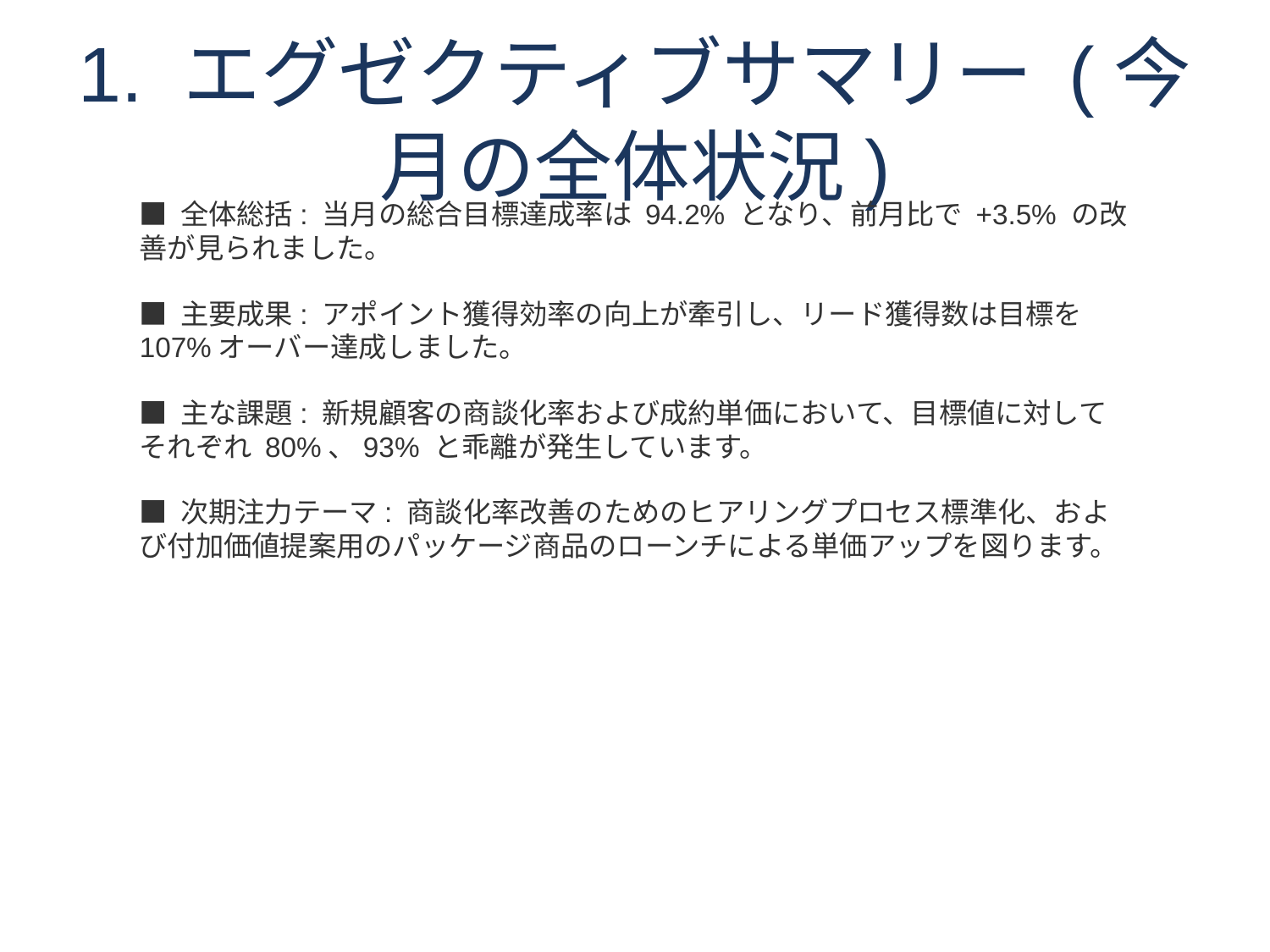

# 1. エグゼクティブサマリー (今月の全体状況)
■ 全体総括: 当月の総合目標達成率は 94.2% となり、前月比で +3.5% の改善が見られました。
■ 主要成果: アポイント獲得効率の向上が牽引し、リード獲得数は目標を107%オーバー達成しました。
■ 主な課題: 新規顧客の商談化率および成約単価において、目標値に対してそれぞれ 80%、93% と乖離が発生しています。
■ 次期注力テーマ: 商談化率改善のためのヒアリングプロセス標準化、および付加価値提案用のパッケージ商品のローンチによる単価アップを図ります。